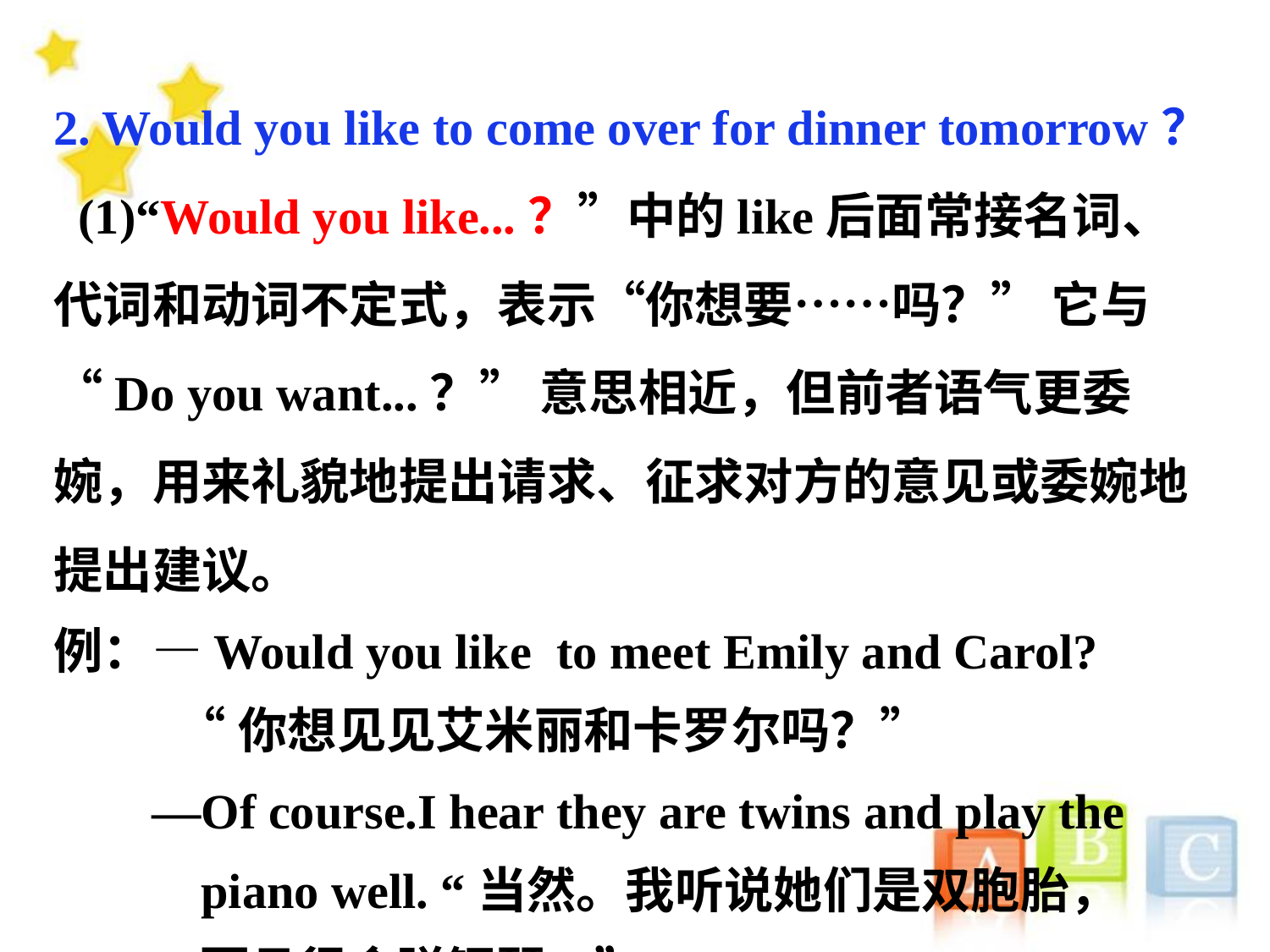

2. Would you like to come over for dinner tomorrow？
  (1)“Would you like...？”中的like后面常接名词、代词和动词不定式，表示“你想要……吗？” 它与 “Do you want...？” 意思相近，但前者语气更委婉，用来礼貌地提出请求、征求对方的意见或委婉地提出建议。
例：—Would you like  to meet Emily and Carol?
           “你想见见艾米丽和卡罗尔吗？”
        —Of course.I hear they are twins and play the
            piano well. “当然。我听说她们是双胞胎，
            而且很会弹钢琴。”